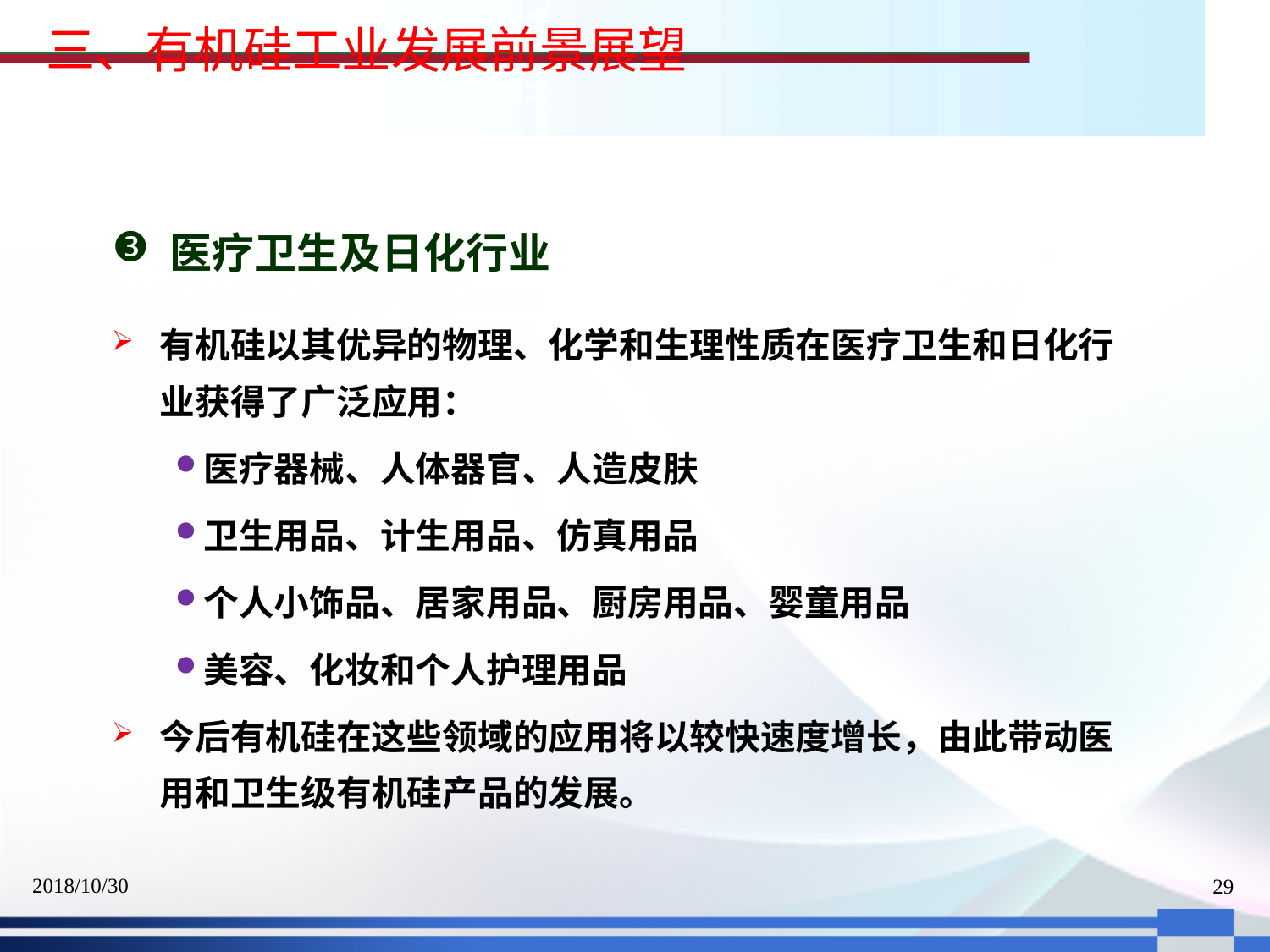

三、有机硅工业发展前景展望
 医疗卫生及日化行业
有机硅以其优异的物理、化学和生理性质在医疗卫生和日化行业获得了广泛应用：
医疗器械、人体器官、人造皮肤
卫生用品、计生用品、仿真用品
个人小饰品、居家用品、厨房用品、婴童用品
美容、化妆和个人护理用品
今后有机硅在这些领域的应用将以较快速度增长，由此带动医用和卫生级有机硅产品的发展。